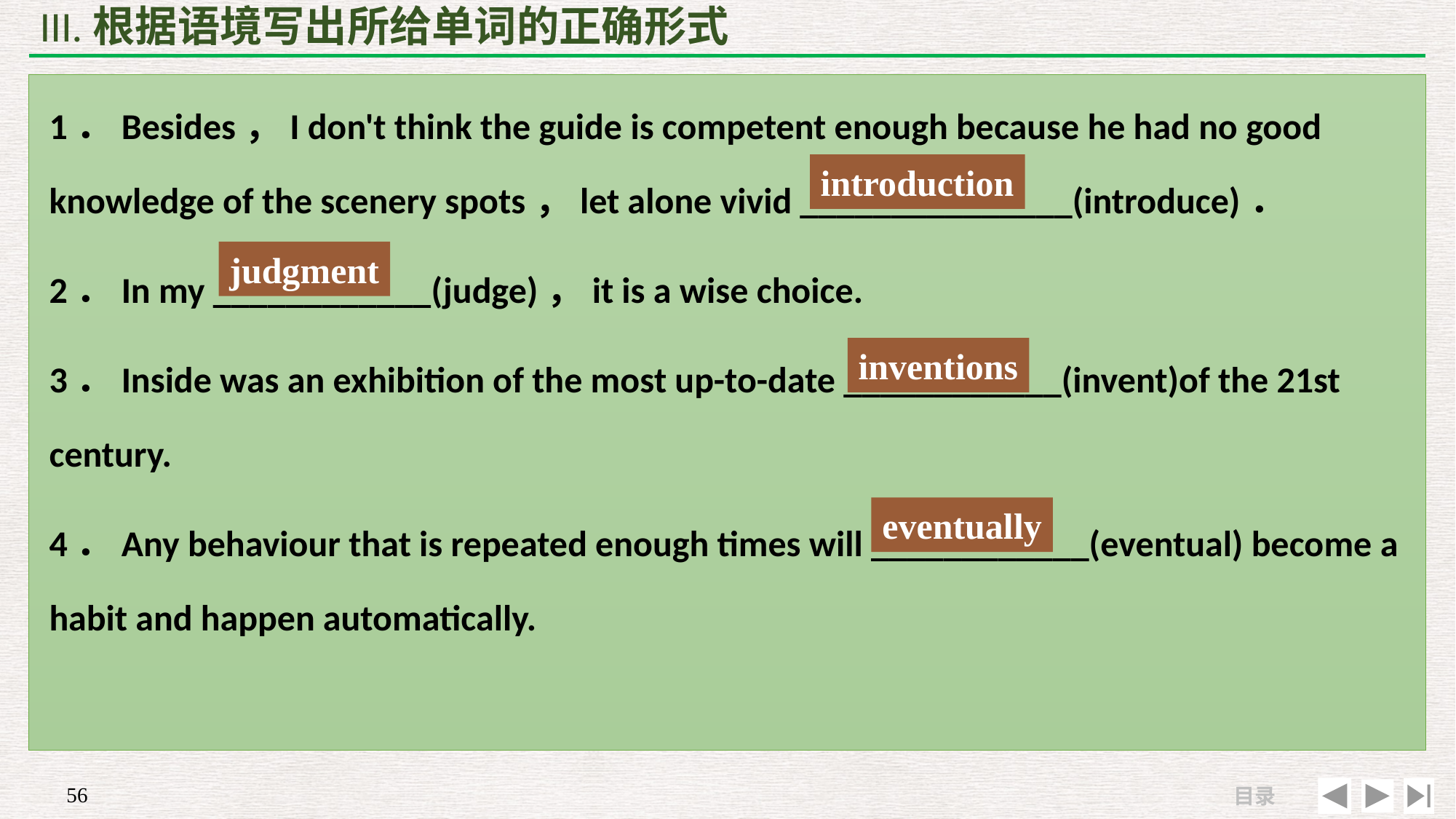

# III.根据语境写出所给单词的正确形式
1．Besides，I don't think the guide is competent enough because he had no good knowledge of the scenery spots，let alone vivid _______________(introduce)．
2．In my ____________(judge)，it is a wise choice.
3．Inside was an exhibition of the most up-to-date ____________(invent)of the 21st century.
4．Any behaviour that is repeated enough times will ____________(eventual) become a habit and happen automatically.

introduction
judgment
inventions
eventually